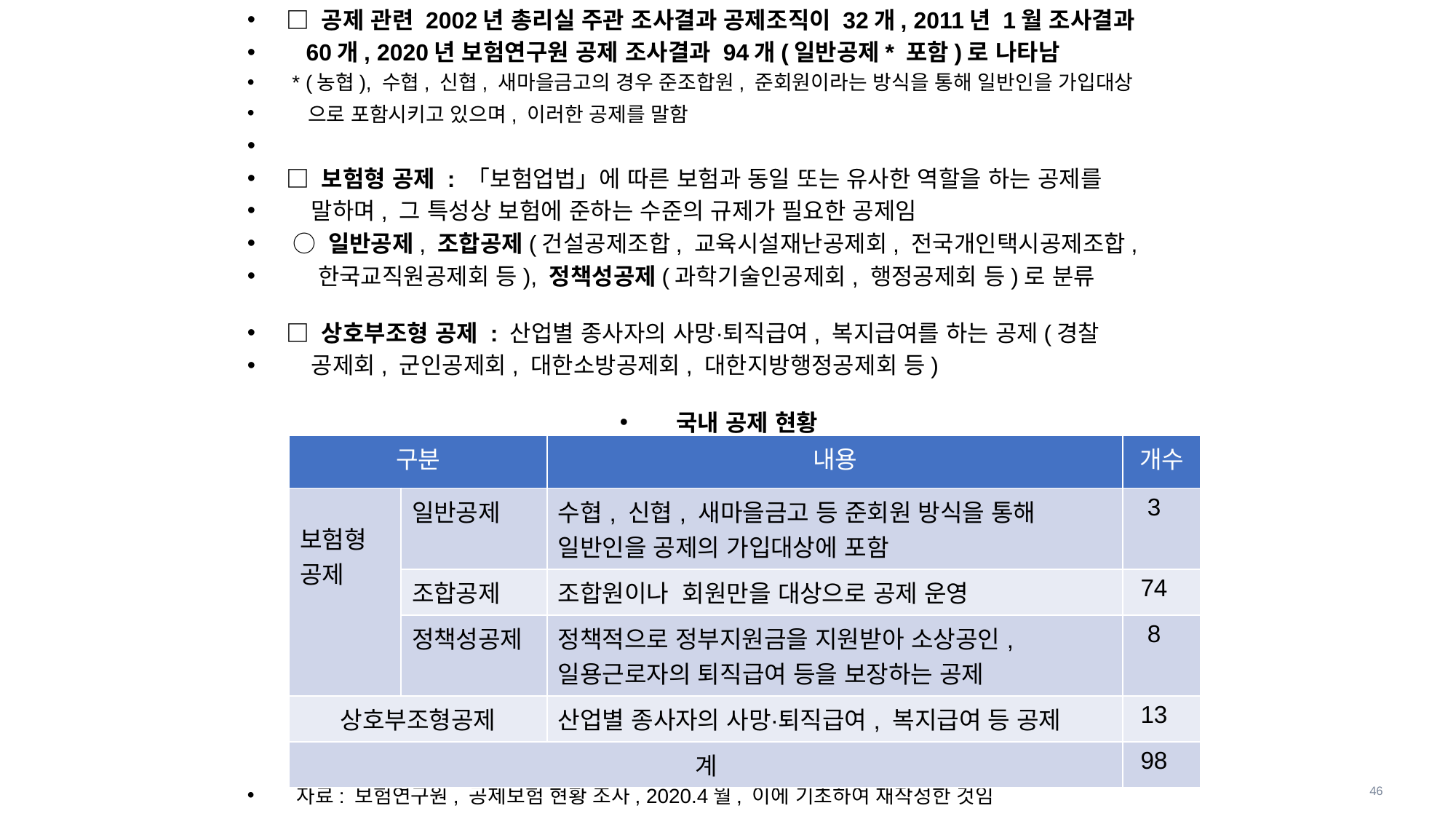

□ 공제 관련 2002년 총리실 주관 조사결과 공제조직이 32개, 2011년 1월 조사결과
   60개, 2020년 보험연구원 공제 조사결과 94개(일반공제* 포함)로 나타남
 * (농협), 수협, 신협, 새마을금고의 경우 준조합원, 준회원이라는 방식을 통해 일반인을 가입대상
   으로 포함시키고 있으며, 이러한 공제를 말함

□ 보험형 공제 : 「보험업법」에 따른 보험과 동일 또는 유사한 역할을 하는 공제를
   말하며, 그 특성상 보험에 준하는 수준의 규제가 필요한 공제임
 ○ 일반공제, 조합공제(건설공제조합, 교육시설재난공제회, 전국개인택시공제조합,
    한국교직원공제회 등), 정책성공제(과학기술인공제회, 행정공제회 등)로 분류

□ 상호부조형 공제 : 산업별 종사자의 사망∙퇴직급여, 복지급여를 하는 공제(경찰
   공제회, 군인공제회, 대한소방공제회, 대한지방행정공제회 등)

국내 공제 현황

 자료: 보험연구원, 공제보험 현황 조사, 2020.4월, 이에 기초하여 재작성한 것임
| 구분 |  | 내용 | 개수 |
| --- | --- | --- | --- |
| 보험형 공제 | 일반공제 | 수협, 신협, 새마을금고 등 준회원 방식을 통해 일반인을 공제의 가입대상에 포함 | 3 |
|  | 조합공제 | 조합원이나 회원만을 대상으로 공제 운영 | 74 |
|  | 정책성공제 | 정책적으로 정부지원금을 지원받아 소상공인, 일용근로자의 퇴직급여 등을 보장하는 공제 | 8 |
| 상호부조형공제 |  | 산업별 종사자의 사망∙퇴직급여, 복지급여 등 공제 | 13 |
| 계 |  |  | 98 |
46